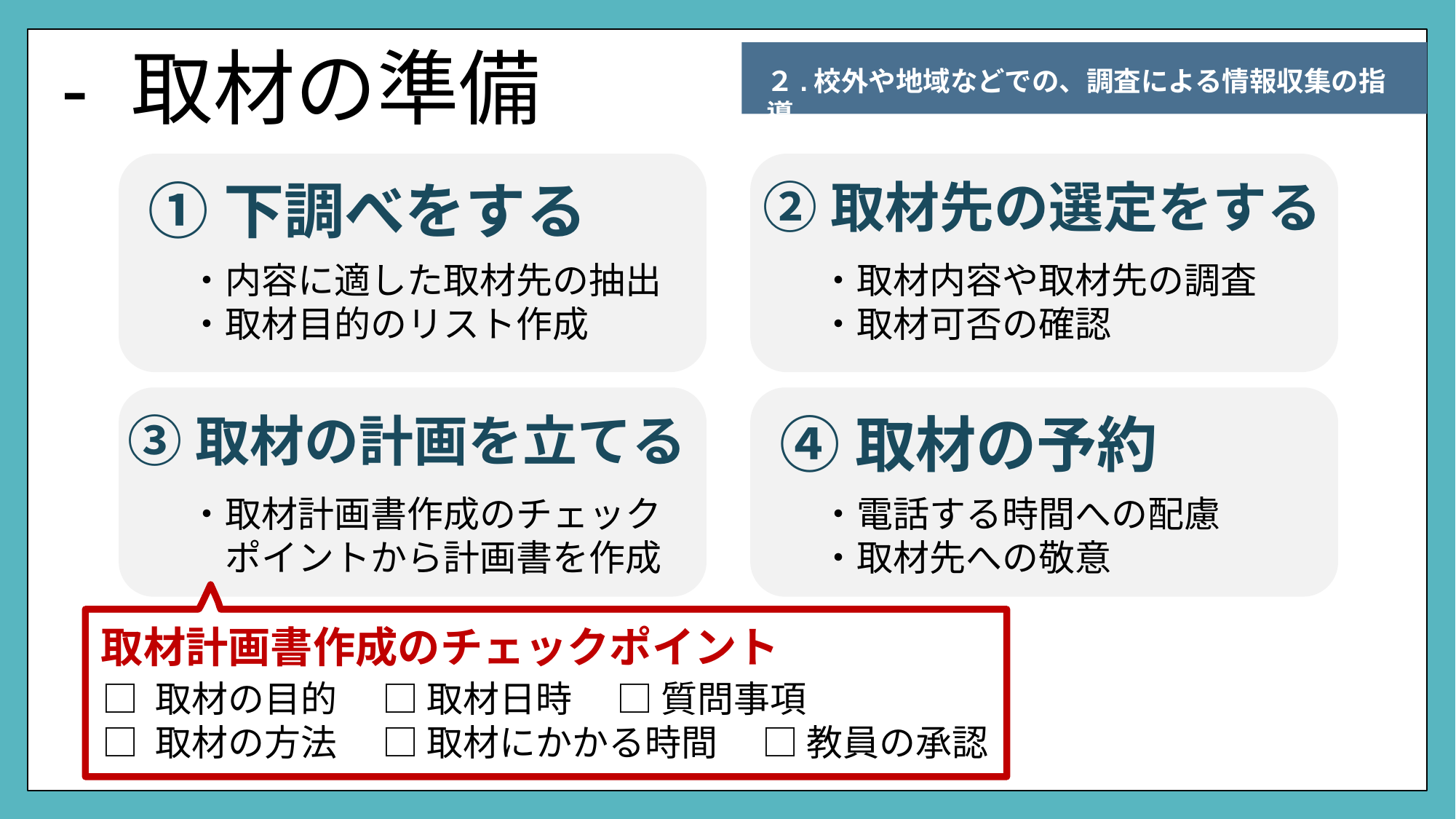

# - 取材の準備

２.校外や地域などでの、調査による情報収集の指導

①下調べをする
・内容に適した取材先の抽出
・取材目的のリスト作成

②取材先の選定をする
・取材内容や取材先の調査
・取材可否の確認

③取材の計画を立てる
・取材計画書作成のチェック
　ポイントから計画書を作成

④取材の予約
・電話する時間への配慮
・取材先への敬意

取材計画書作成のチェックポイント
□ 取材の目的　 □ 取材日時　 □ 質問事項
□ 取材の方法　 □ 取材にかかる時間 　□ 教員の承認
取材の準備
①下調べをする			②取材先を選定する
③取材の計画を立てる	④取材の予約をする